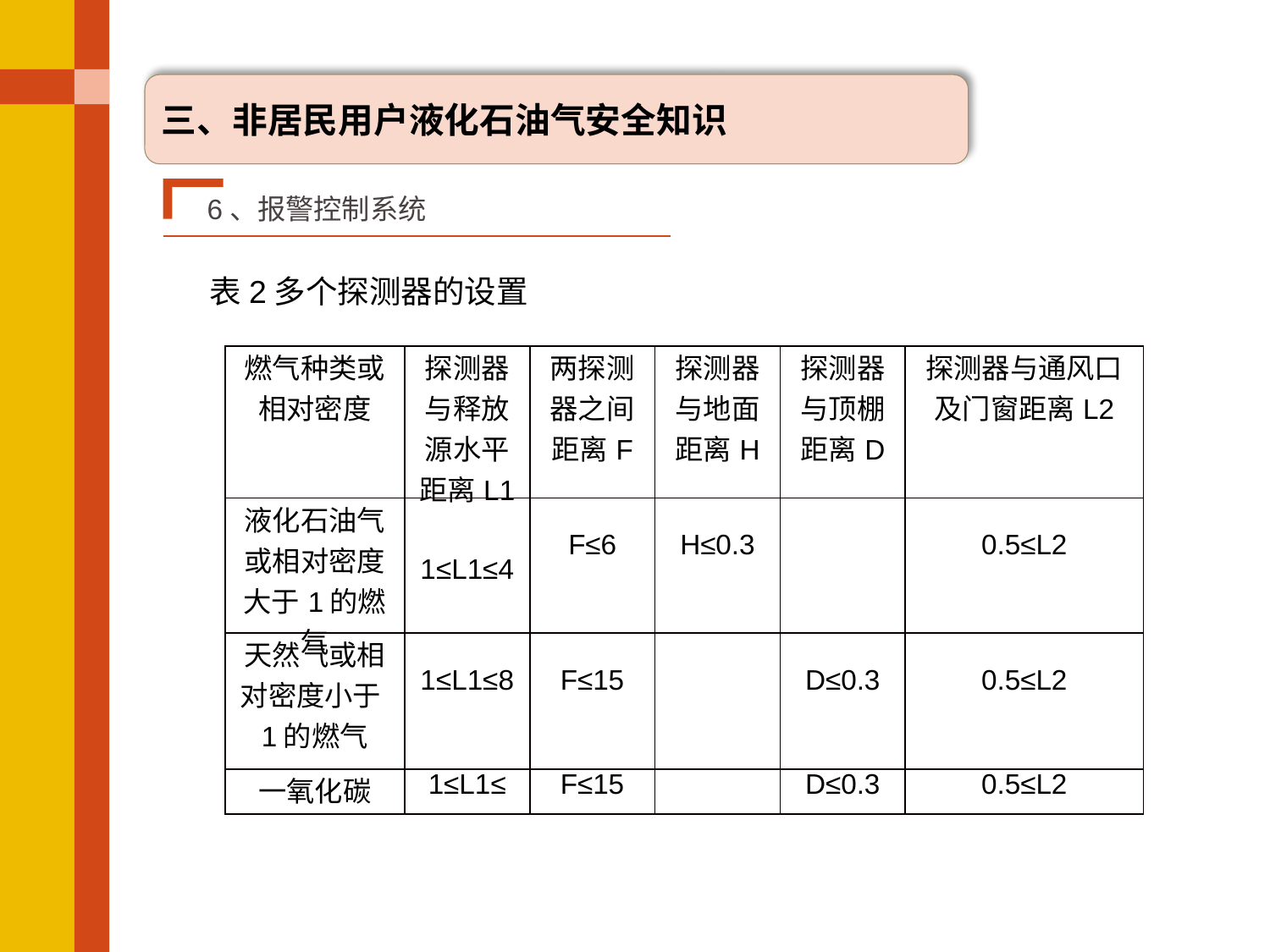

三、非居民用户液化石油气安全知识

6、报警控制系统
表2多个探测器的设置
| 燃气种类或相对密度 | 探测器与释放源水平距离L1 | 两探测器之间距离F | 探测器与地面距离H | 探测器与顶棚距离D | 探测器与通风口及门窗距离L2 |
| --- | --- | --- | --- | --- | --- |
| 液化石油气或相对密度大于1的燃气 | 1≤L1≤4 | F≤6 | H≤0.3 |  | 0.5≤L2 |
| 天然气或相对密度小于1的燃气 | 1≤L1≤8 | F≤15 |  | D≤0.3 | 0.5≤L2 |
| 一氧化碳 | 1≤L1≤ | F≤15 |  | D≤0.3 | 0.5≤L2 |